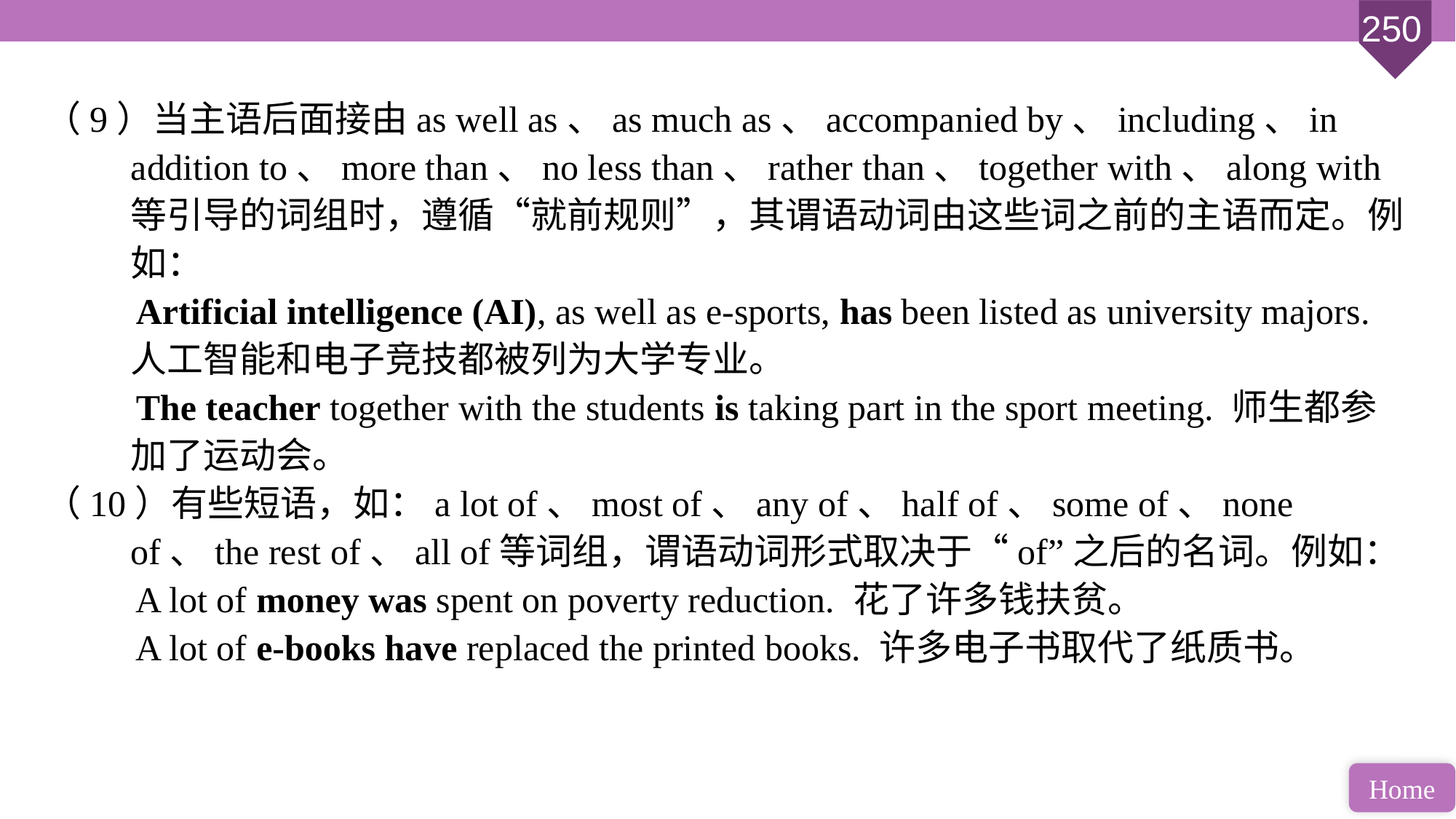

（9）当主语后面接由as well as、as much as、accompanied by、including、in addition to、more than、no less than、rather than、together with、along with等引导的词组时，遵循“就前规则”，其谓语动词由这些词之前的主语而定。例如：
          Artificial intelligence (AI), as well as e-sports, has been listed as university majors. 人工智能和电子竞技都被列为大学专业。
          The teacher together with the students is taking part in the sport meeting. 师生都参加了运动会。
（10）有些短语，如：a lot of、most of、any of、half of、some of、none of、the rest of、all of等词组，谓语动词形式取决于“of”之后的名词。例如：
          A lot of money was spent on poverty reduction. 花了许多钱扶贫。
          A lot of e-books have replaced the printed books. 许多电子书取代了纸质书。